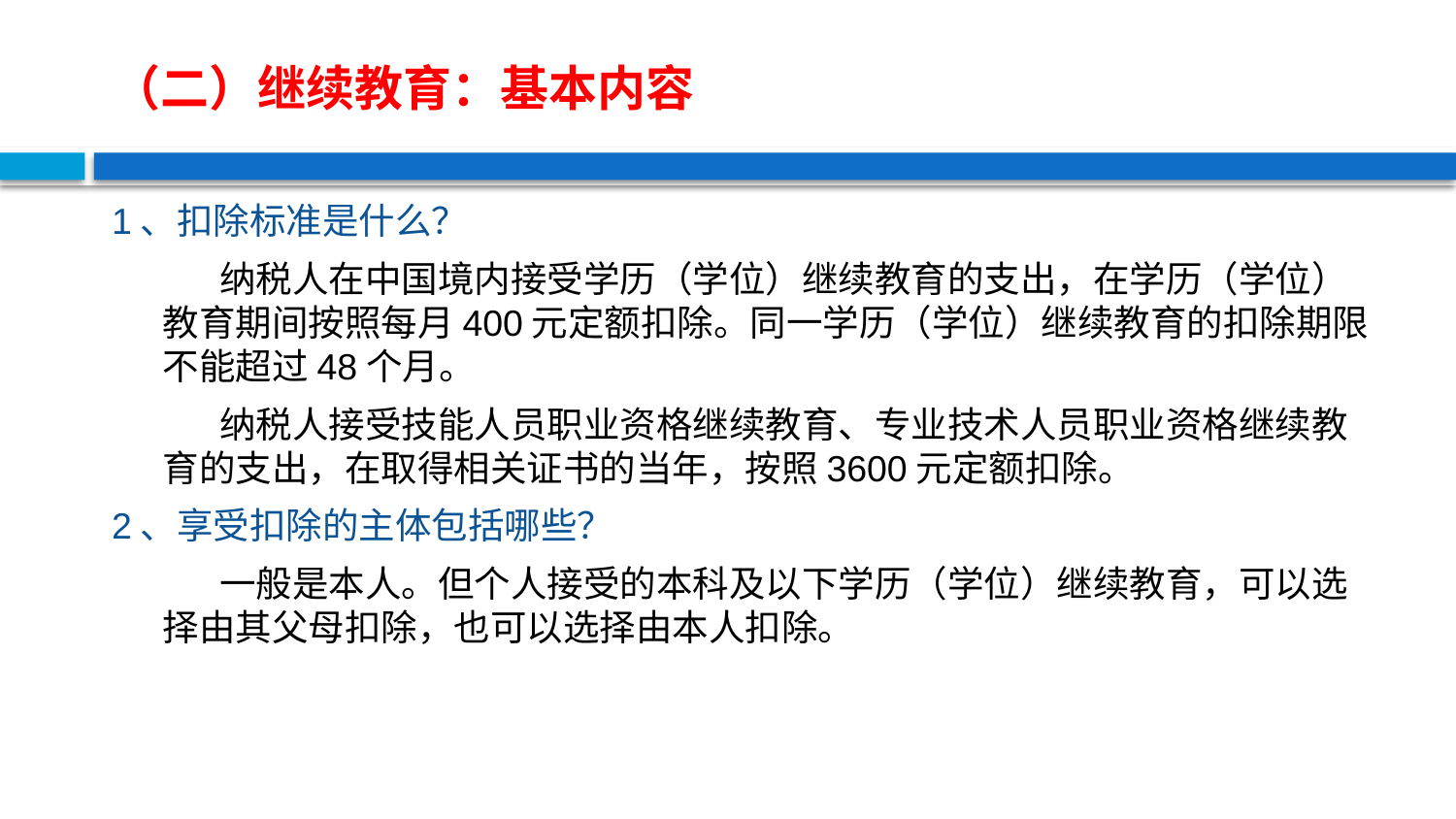

# （二）继续教育：基本内容
1、扣除标准是什么？
            纳税人在中国境内接受学历（学位）继续教育的支出，在学历（学位）教育期间按照每月400元定额扣除。同一学历（学位）继续教育的扣除期限不能超过48个月。
            纳税人接受技能人员职业资格继续教育、专业技术人员职业资格继续教育的支出，在取得相关证书的当年，按照3600元定额扣除。
2、享受扣除的主体包括哪些？
            一般是本人。但个人接受的本科及以下学历（学位）继续教育，可以选择由其父母扣除，也可以选择由本人扣除。